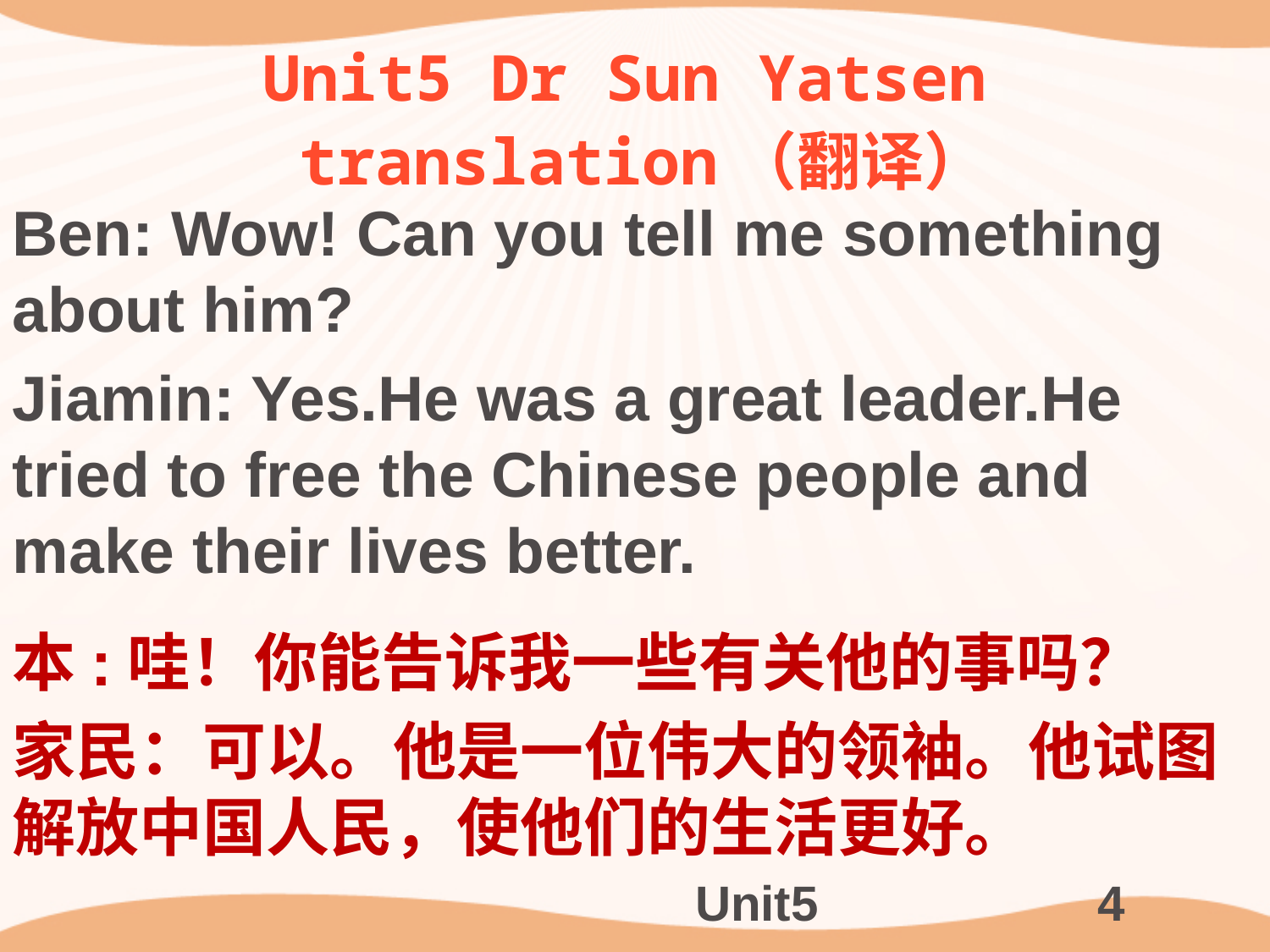

# Unit5 Dr Sun Yatsen translation（翻译）
Ben: Wow! Can you tell me something about him?
Jiamin: Yes.He was a great leader.He tried to free the Chinese people and make their lives better.

本:哇！你能告诉我一些有关他的事吗？
家民：可以。他是一位伟大的领袖。他试图解放中国人民，使他们的生活更好。

Unit5
4